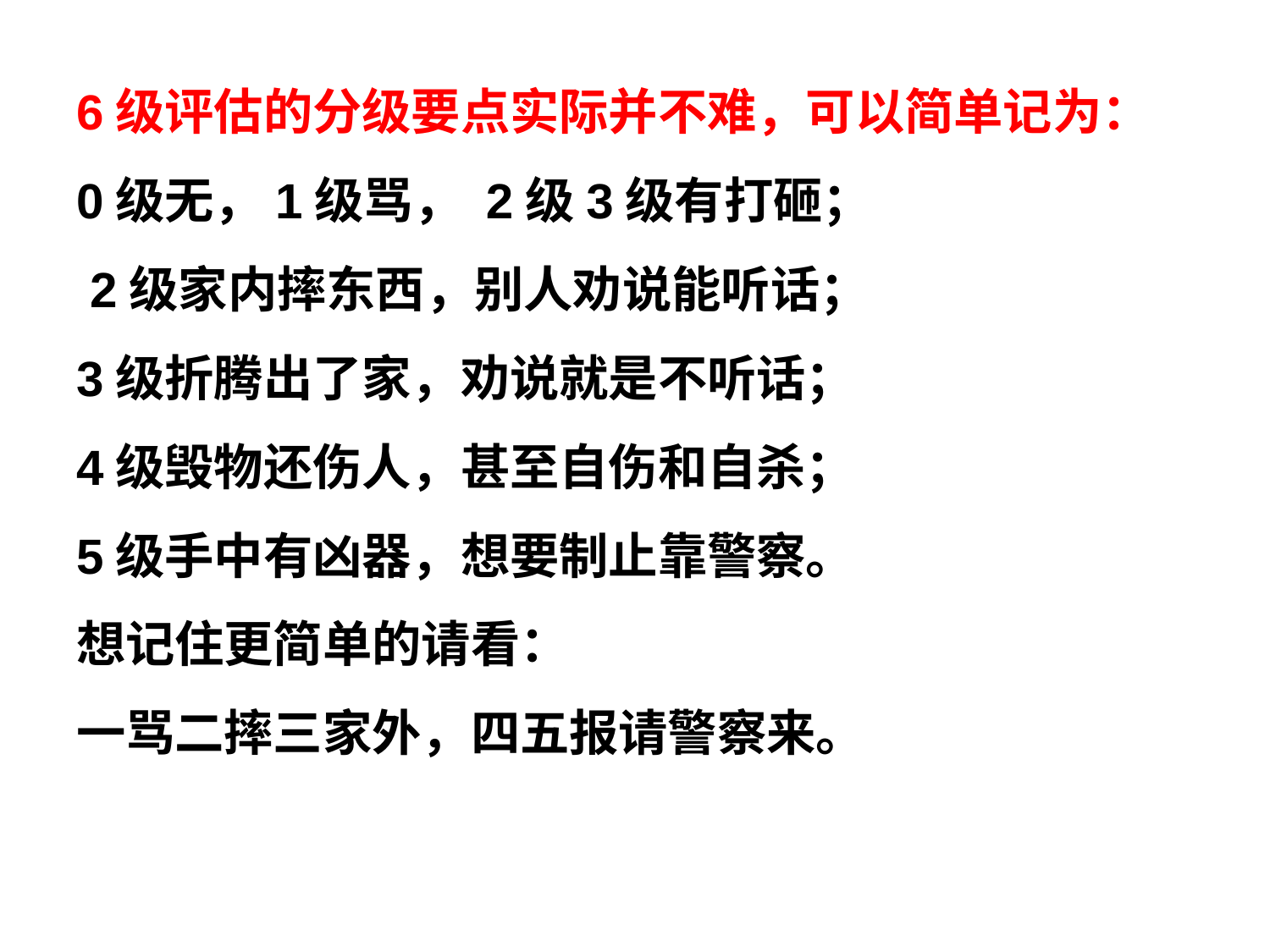

6级评估的分级要点实际并不难，可以简单记为：
0级无，1级骂， 2级3级有打砸；
 2级家内摔东西，别人劝说能听话；
3级折腾出了家，劝说就是不听话；
4级毁物还伤人，甚至自伤和自杀；
5级手中有凶器，想要制止靠警察。
想记住更简单的请看：
一骂二摔三家外，四五报请警察来。